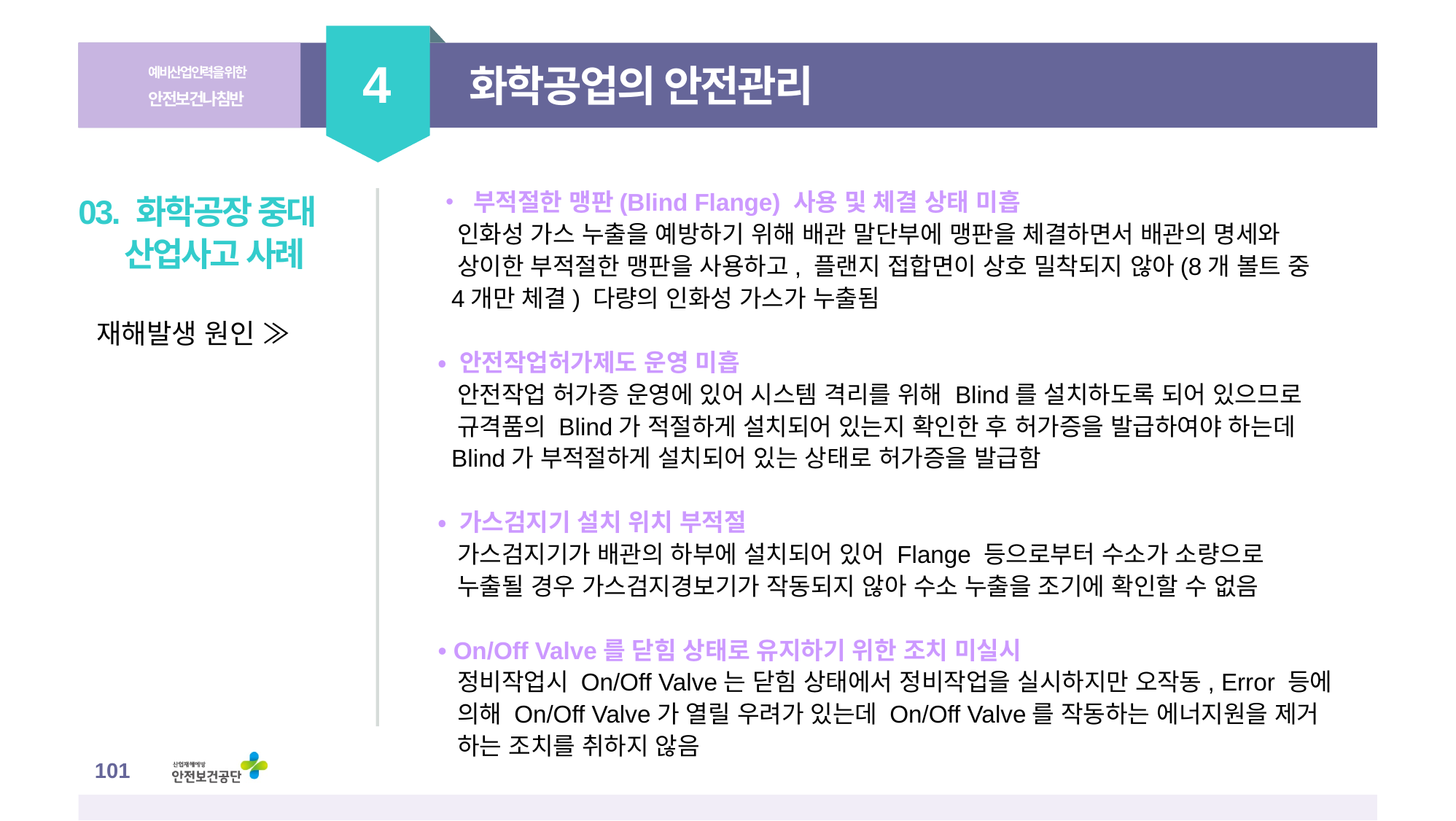

4
예비산업인력을 위한
안전보건나침반
화학공업의 안전관리
• 부적절한 맹판(Blind Flange) 사용 및 체결 상태 미흡
  인화성 가스 누출을 예방하기 위해 배관 말단부에 맹판을 체결하면서 배관의 명세와
  상이한 부적절한 맹판을 사용하고, 플랜지 접합면이 상호 밀착되지 않아(8개 볼트 중
  4개만 체결) 다량의 인화성 가스가 누출됨

• 안전작업허가제도 운영 미흡
  안전작업 허가증 운영에 있어 시스템 격리를 위해 Blind를 설치하도록 되어 있으므로
  규격품의 Blind가 적절하게 설치되어 있는지 확인한 후 허가증을 발급하여야 하는데
  Blind가 부적절하게 설치되어 있는 상태로 허가증을 발급함

• 가스검지기 설치 위치 부적절
  가스검지기가 배관의 하부에 설치되어 있어 Flange 등으로부터 수소가 소량으로
  누출될 경우 가스검지경보기가 작동되지 않아 수소 누출을 조기에 확인할 수 없음

• On/Off Valve를 닫힘 상태로 유지하기 위한 조치 미실시
  정비작업시 On/Off Valve는 닫힘 상태에서 정비작업을 실시하지만 오작동, Error 등에
  의해 On/Off Valve가 열릴 우려가 있는데 On/Off Valve를 작동하는 에너지원을 제거
  하는 조치를 취하지 않음
03. 화학공장 중대 산업사고 사례
재해발생 원인 ≫